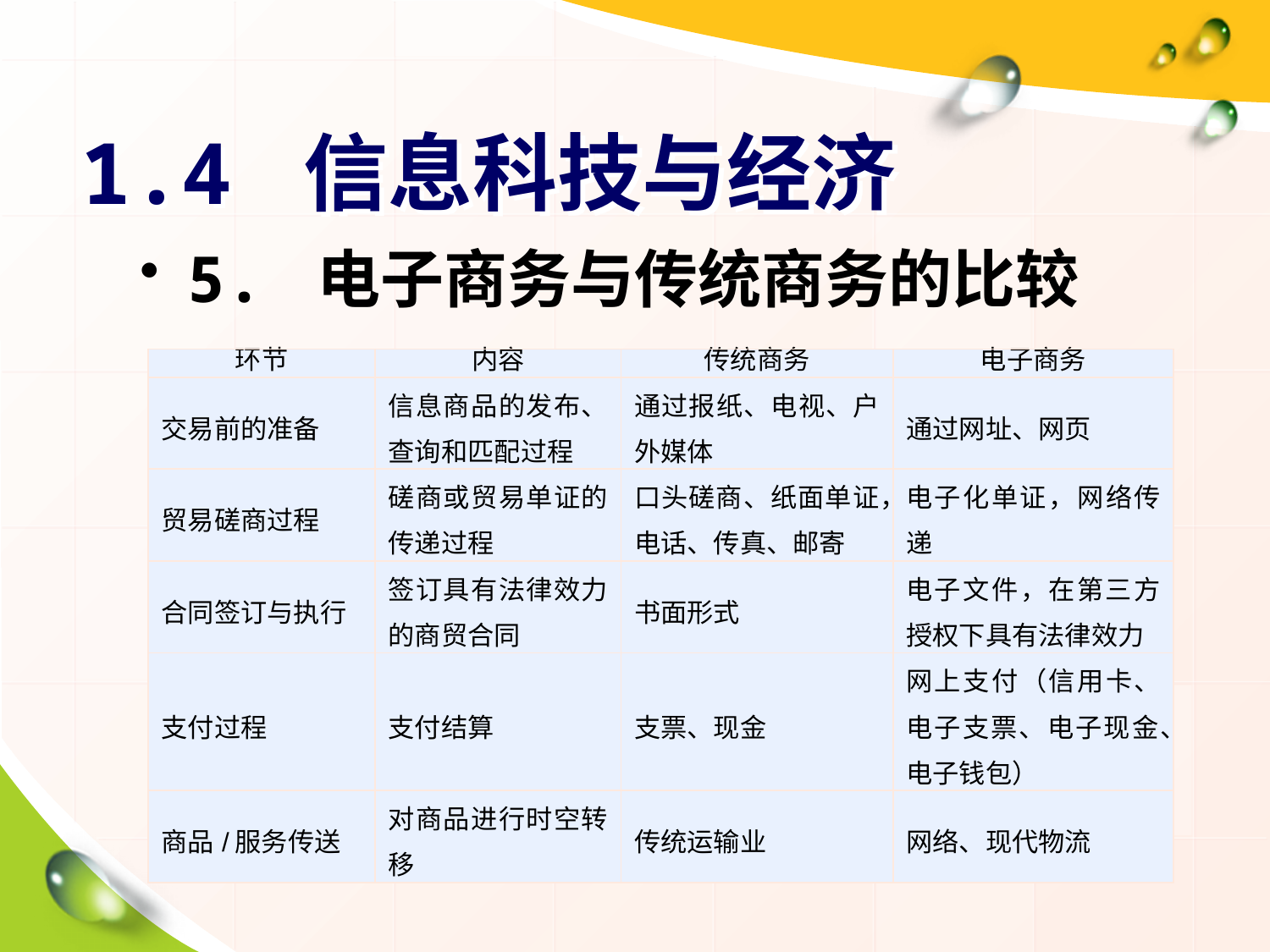

# 1.4 信息科技与经济
5. 电子商务与传统商务的比较

| 环节 | 内容 | 传统商务 | 电子商务 |
| --- | --- | --- | --- |
| 交易前的准备 | 信息商品的发布、查询和匹配过程 | 通过报纸、电视、户外媒体 | 通过网址、网页 |
| 贸易磋商过程 | 磋商或贸易单证的传递过程 | 口头磋商、纸面单证，电话、传真、邮寄 | 电子化单证，网络传递 |
| 合同签订与执行 | 签订具有法律效力的商贸合同 | 书面形式 | 电子文件，在第三方授权下具有法律效力 |
| 支付过程 | 支付结算 | 支票、现金 | 网上支付（信用卡、电子支票、电子现金、电子钱包） |
| 商品/服务传送 | 对商品进行时空转移 | 传统运输业 | 网络、现代物流 |